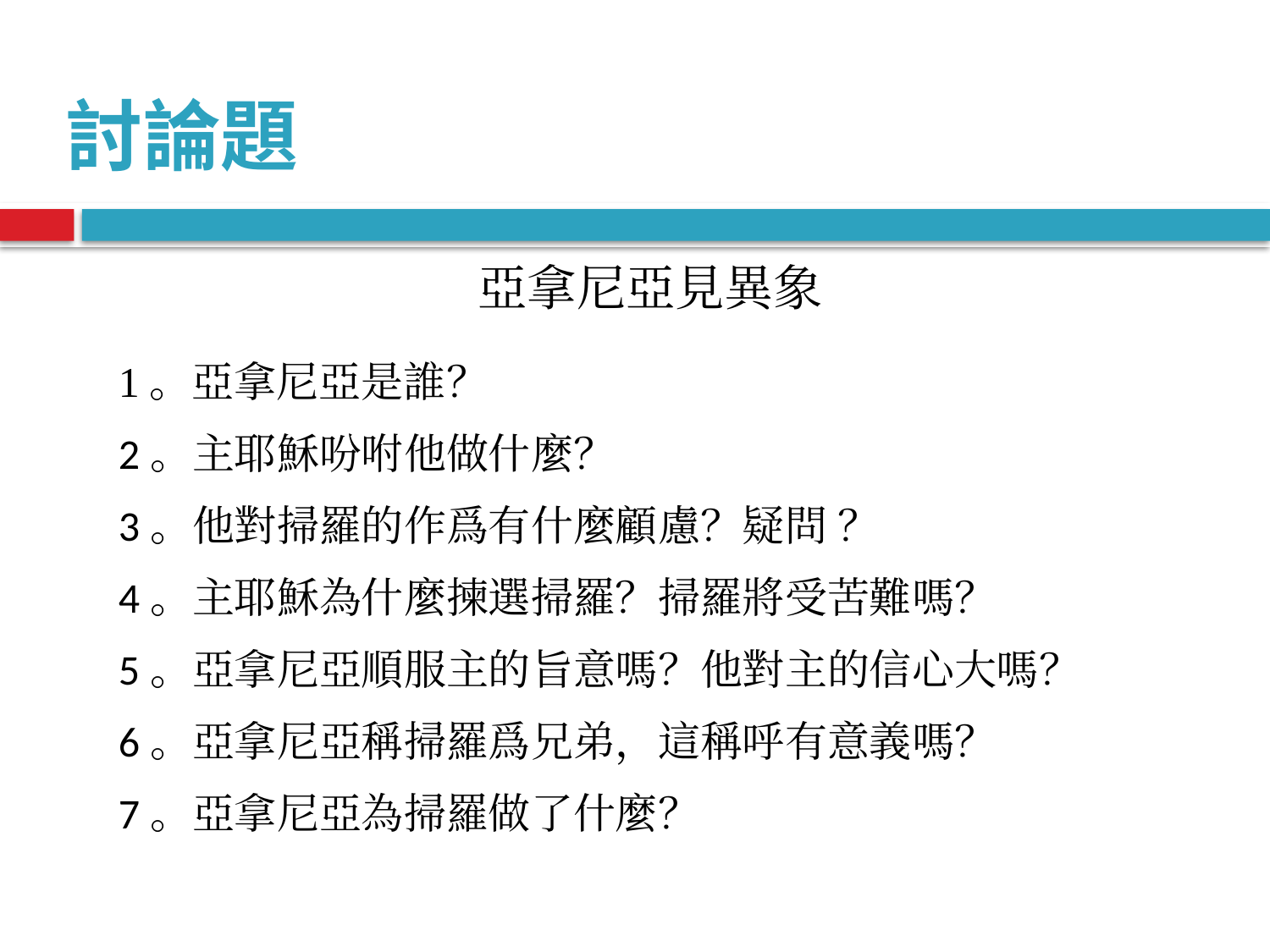

討論題
                             亞拿尼亞見異象

1。亞拿尼亞是誰？
2。主耶穌吩咐他做什麼？
3。他對掃羅的作爲有什麼顧慮？疑問 ？
4。主耶穌為什麼揀選掃羅？掃羅將受苦難嗎？
5。亞拿尼亞順服主的旨意嗎？他對主的信心大嗎？
6。亞拿尼亞稱掃羅爲兄弟，這稱呼有意義嗎？
7。亞拿尼亞為掃羅做了什麼？